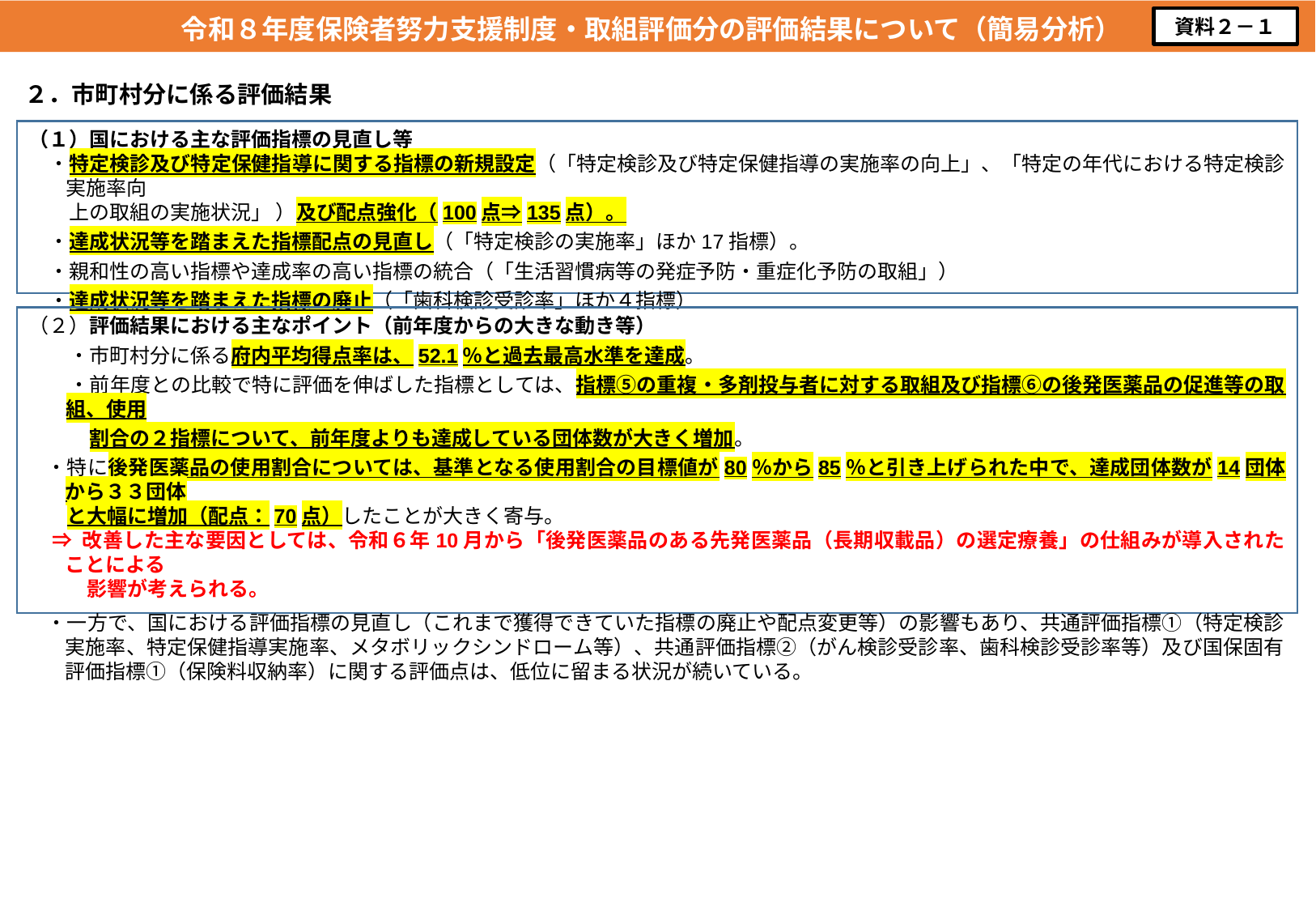

令和８年度保険者努力支援制度・取組評価分の評価結果について（簡易分析）
資料２－１
２．市町村分に係る評価結果
（１）国における主な評価指標の見直し等
　・特定検診及び特定保健指導に関する指標の新規設定（「特定検診及び特定保健指導の実施率の向上」、「特定の年代における特定検診実施率向
　　上の取組の実施状況」 ）及び配点強化（100点⇒135点）。
　・達成状況等を踏まえた指標配点の見直し（「特定検診の実施率」ほか17指標）。
　・親和性の高い指標や達成率の高い指標の統合（「生活習慣病等の発症予防・重症化予防の取組」）
　・達成状況等を踏まえた指標の廃止（「歯科検診受診率」ほか４指標）
（２）評価結果における主なポイント（前年度からの大きな動き等）
　　・市町村分に係る府内平均得点率は、52.1％と過去最高水準を達成。
　　・前年度との比較で特に評価を伸ばした指標としては、指標⑤の重複・多剤投与者に対する取組及び指標⑥の後発医薬品の促進等の取組、使用
　　　割合の２指標について、前年度よりも達成している団体数が大きく増加。
・特に後発医薬品の使用割合については、基準となる使用割合の目標値が80％から85％と引き上げられた中で、達成団体数が14団体から３３団体
　と大幅に増加（配点：70点）したことが大きく寄与。
 ⇒ 改善した主な要因としては、令和６年10月から「後発医薬品のある先発医薬品（長期収載品）の選定療養」の仕組みが導入されたことによる
　　影響が考えられる。
・一方で、国における評価指標の見直し（これまで獲得できていた指標の廃止や配点変更等）の影響もあり、共通評価指標①（特定検診実施率、特定保健指導実施率、メタボリックシンドローム等）、共通評価指標②（がん検診受診率、歯科検診受診率等）及び国保固有評価指標①（保険料収納率）に関する評価点は、低位に留まる状況が続いている。
2